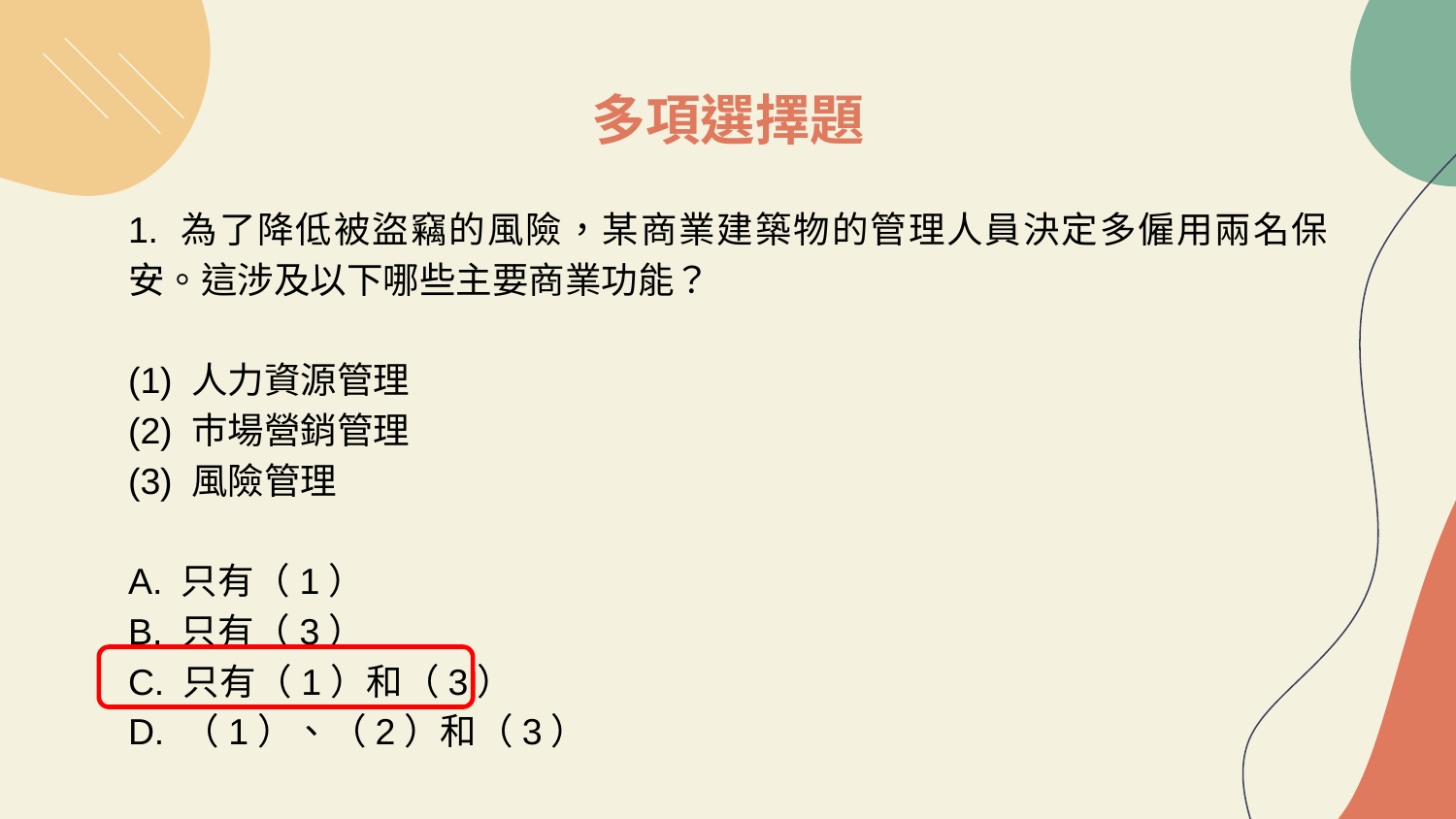

# 多項選擇題
1. 為了降低被盜竊的風險，某商業建築物的管理人員決定多僱用兩名保安。這涉及以下哪些主要商業功能？

(1) 人力資源管理
(2) 巿場營銷管理
(3) 風險管理

A. 只有（1）
B. 只有（3）
C. 只有（1）和（3）
D. （1）、（2）和（3）